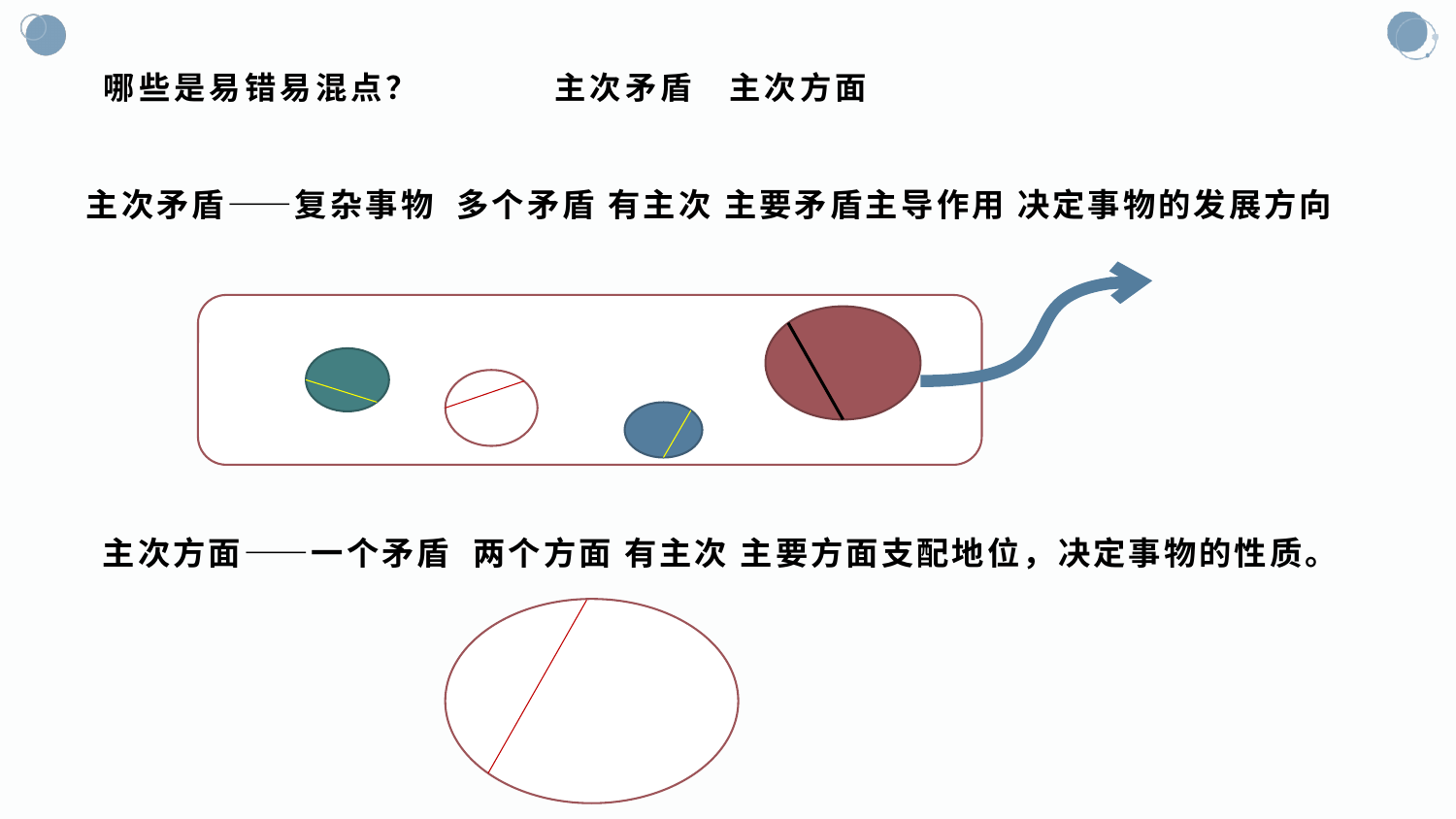

# 哪些是易错易混点？            主次矛盾   主次方面
主次矛盾——复杂事物  多个矛盾 有主次 主要矛盾主导作用 决定事物的发展方向

主次方面——一个矛盾  两个方面 有主次 主要方面支配地位，决定事物的性质。